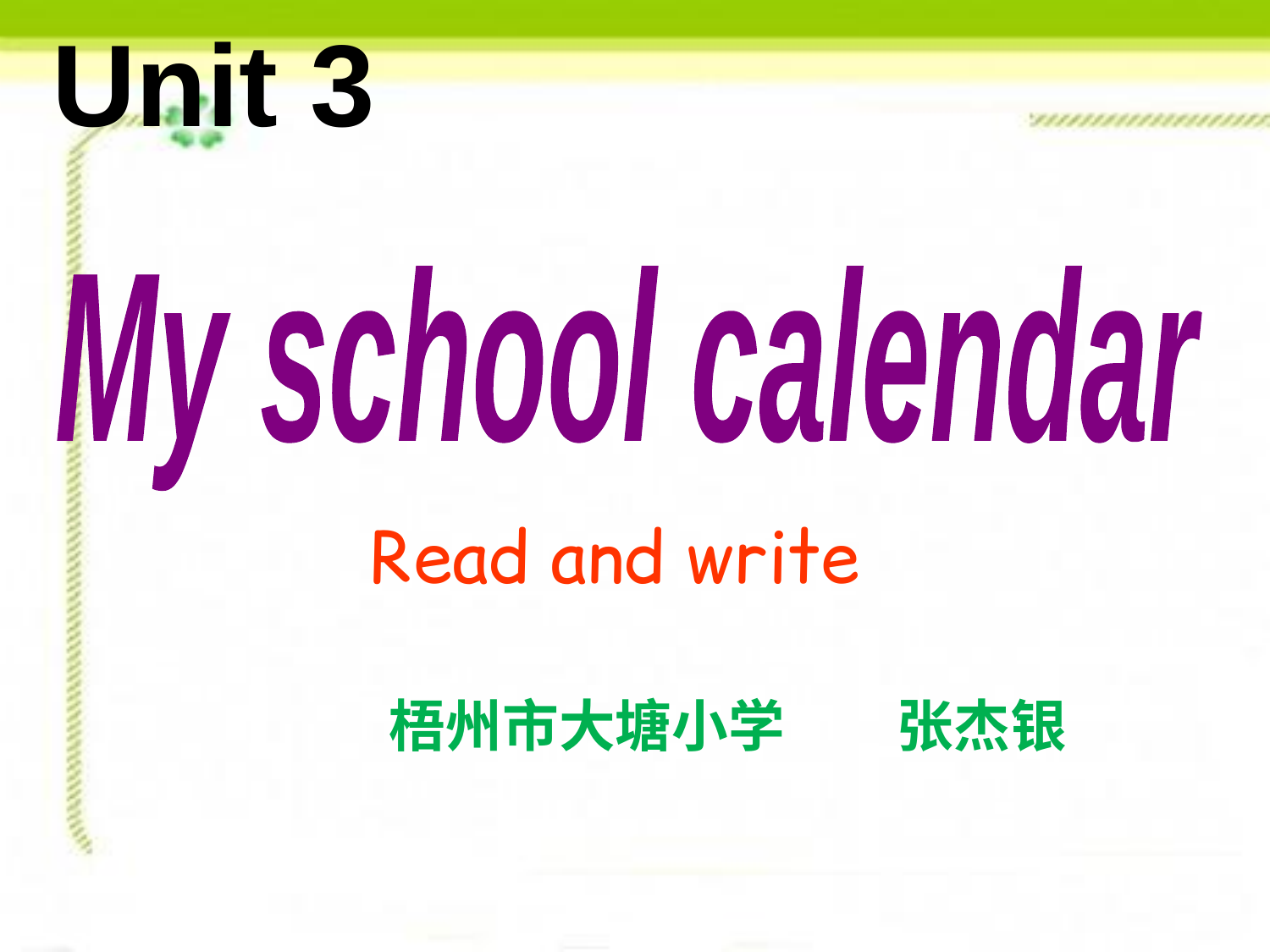

Unit 3
My school calendar
Read and write
梧州市大塘小学	张杰银